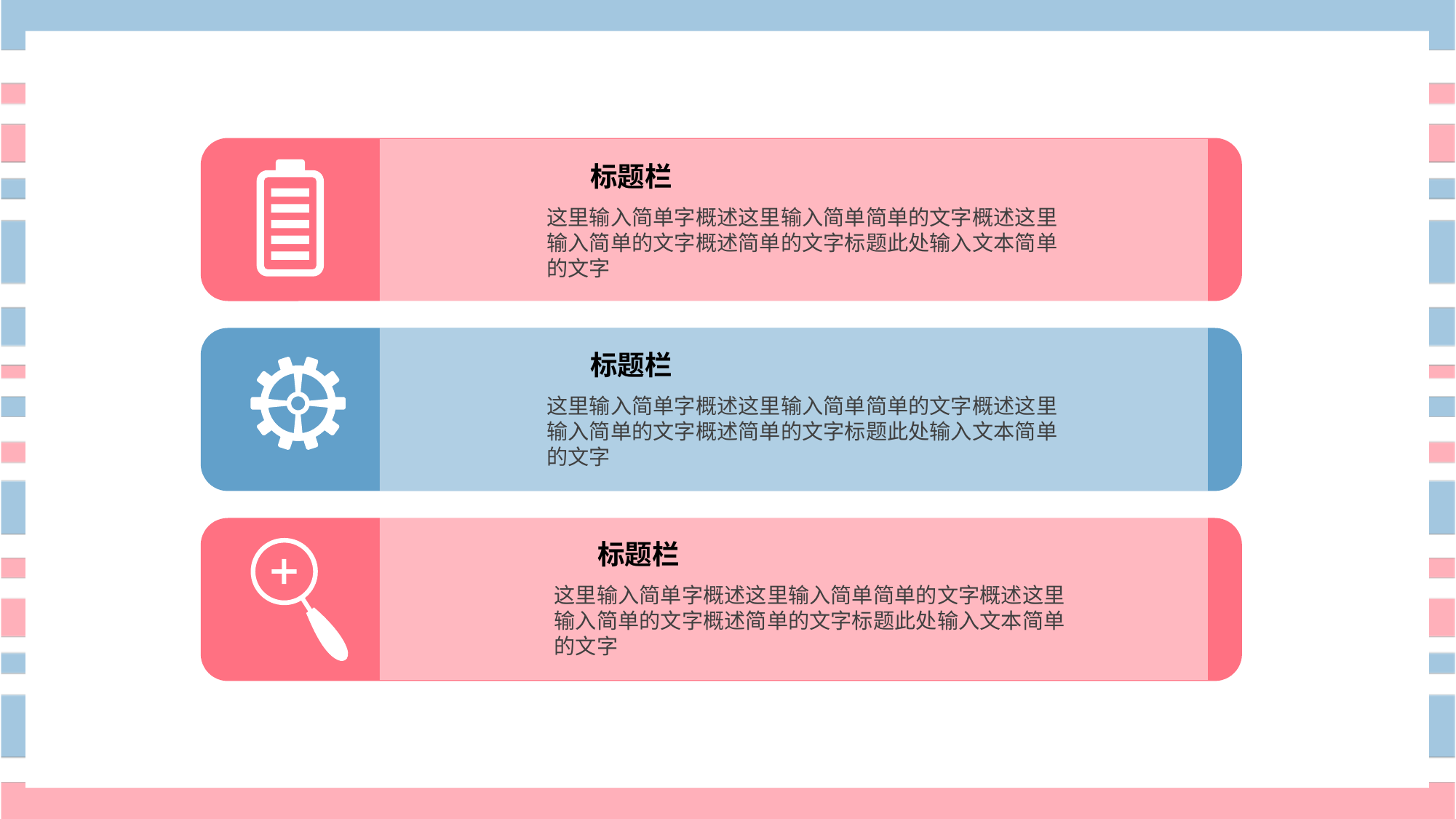

标题栏

这里输入简单字概述这里输入简单简单的文字概述这里
输入简单的文字概述简单的文字标题此处输入文本简单的文字
标题栏

这里输入简单字概述这里输入简单简单的文字概述这里
输入简单的文字概述简单的文字标题此处输入文本简单的文字
标题栏

这里输入简单字概述这里输入简单简单的文字概述这里
输入简单的文字概述简单的文字标题此处输入文本简单的文字